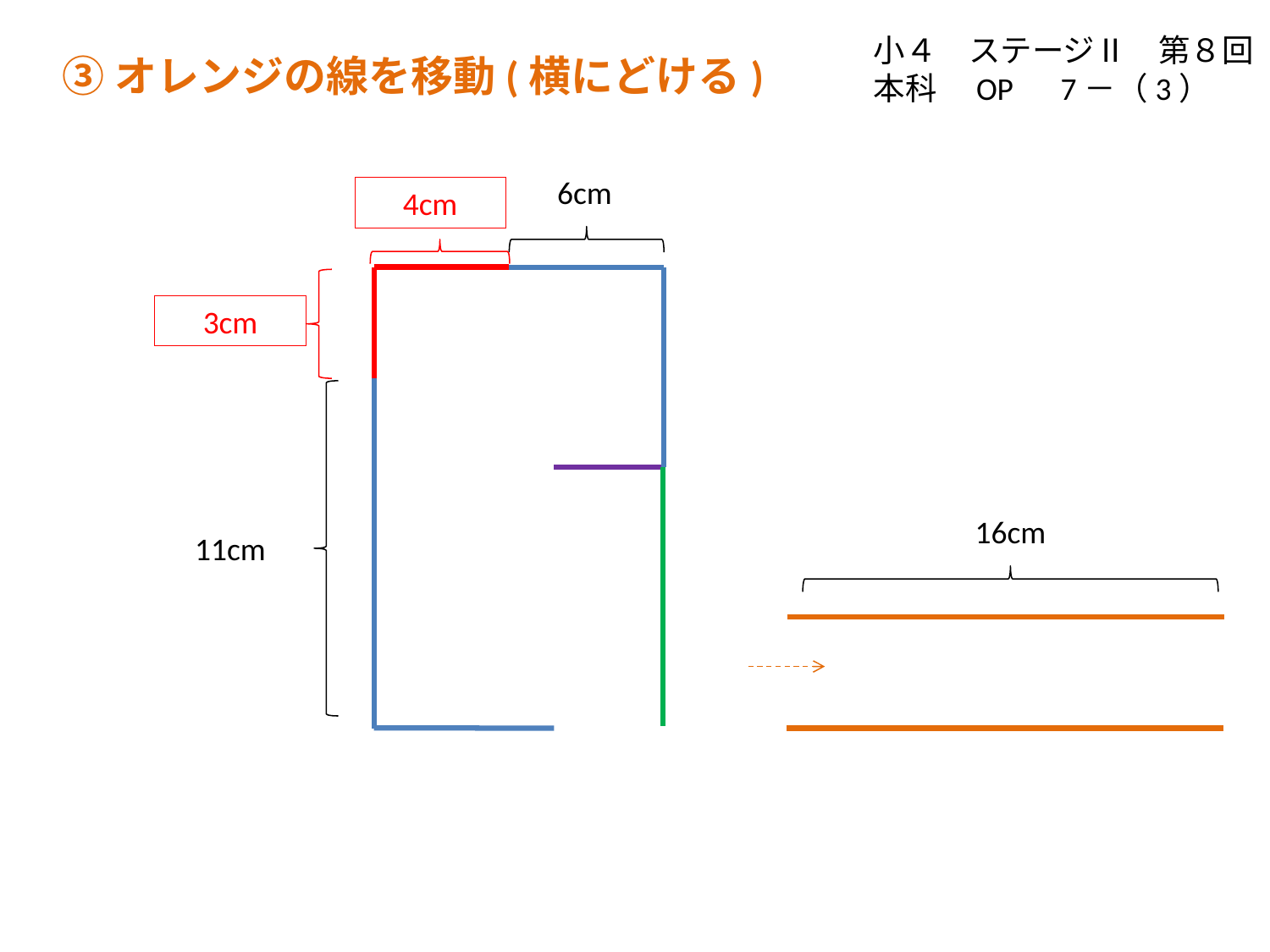

小４　ステージⅡ　第８回
本科　OP　7－（3）
③オレンジの線を移動(横にどける)

6cm
4cm

3cm

16cm
11cm